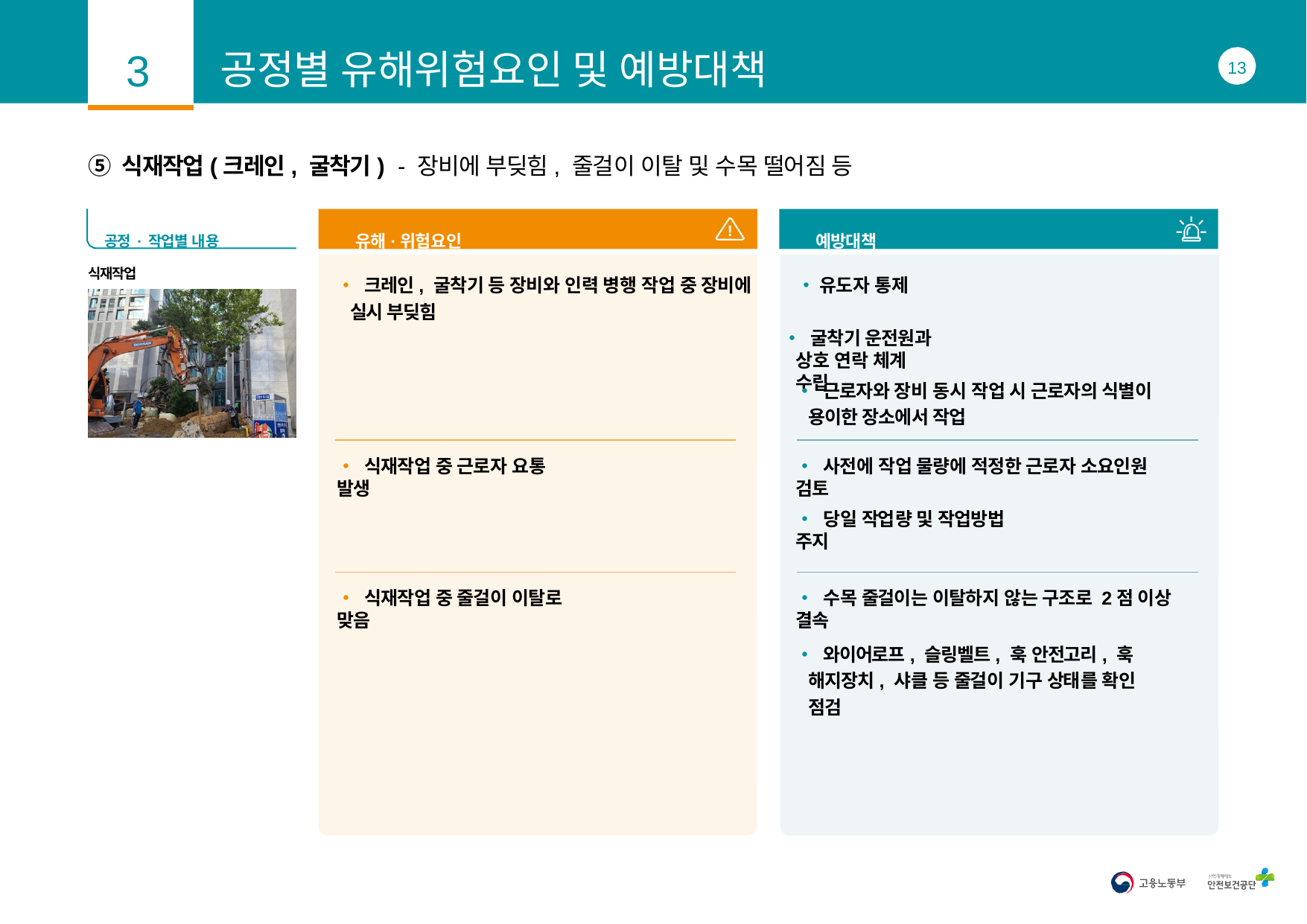

3
# 공정별 유해위험요인 및 예방대책
13
⑤ 식재작업(크레인, 굴착기)  - 장비에 부딪힘, 줄걸이 이탈 및 수목 떨어짐 등

공정·작업별 내용	유해·위험요인	예방대책

식재작업
• 크레인, 굴착기 등 장비와 인력 병행 작업 중 장비에	• 유도자 통제 실시 부딪힘
• 굴착기 운전원과 상호 연락 체계 수립

• 근로자와 장비 동시 작업 시 근로자의 식별이 용이한 장소에서 작업

• 사전에 작업 물량에 적정한 근로자 소요인원 검토
• 식재작업 중 근로자 요통 발생
• 당일 작업량 및 작업방법 주지

• 수목 줄걸이는 이탈하지 않는 구조로 2점 이상 결속
• 식재작업 중 줄걸이 이탈로 맞음
• 와이어로프, 슬링벨트, 훅 안전고리, 훅 해지장치, 샤클 등 줄걸이 기구 상태를 확인 점검